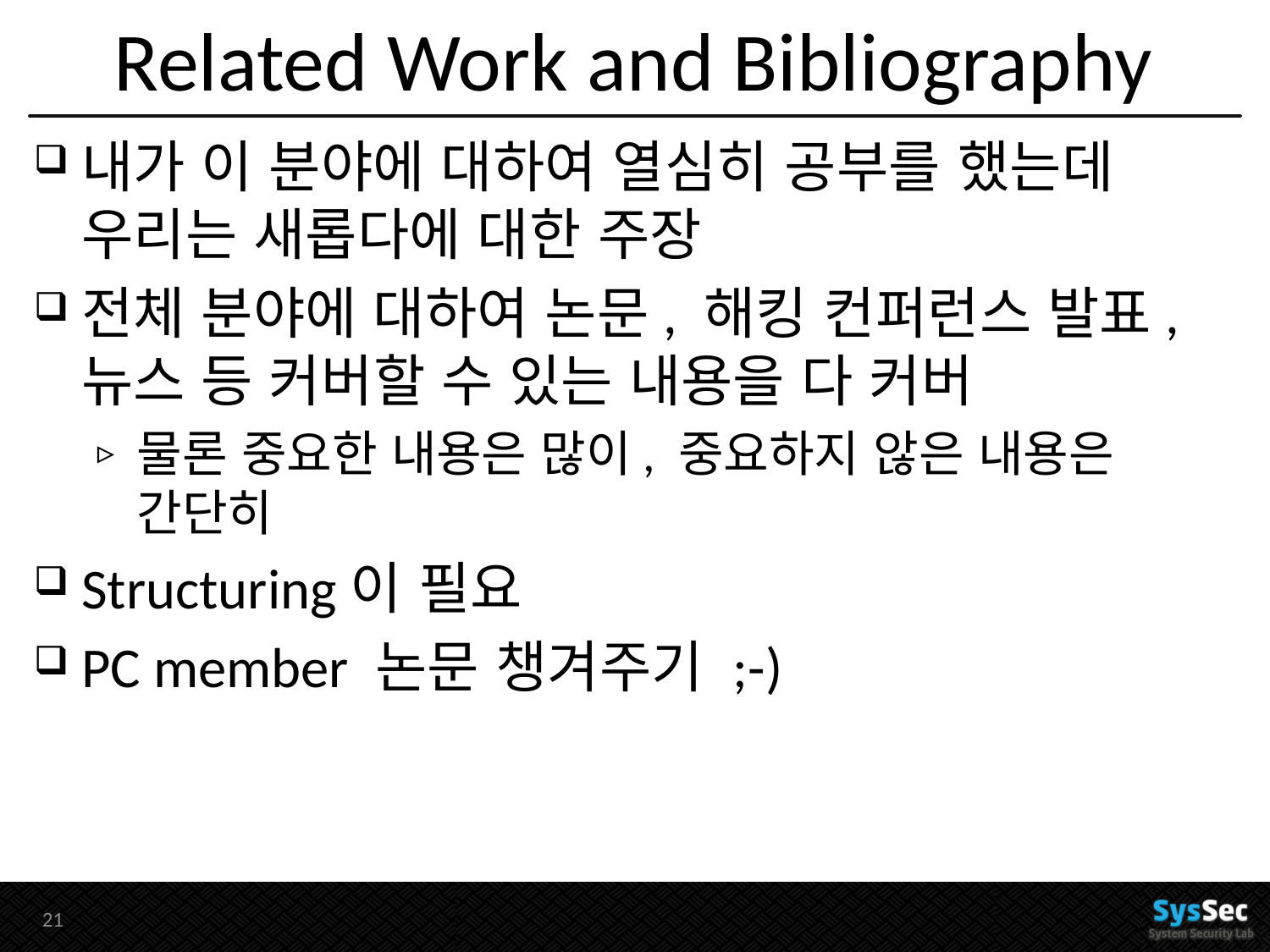

# Related Work and Bibliography
내가 이 분야에 대하여 열심히 공부를 했는데 우리는 새롭다에 대한 주장
전체 분야에 대하여 논문, 해킹 컨퍼런스 발표, 뉴스 등 커버할 수 있는 내용을 다 커버
물론 중요한 내용은 많이, 중요하지 않은 내용은 간단히
Structuring이 필요
PC member 논문 챙겨주기 ;-)

21